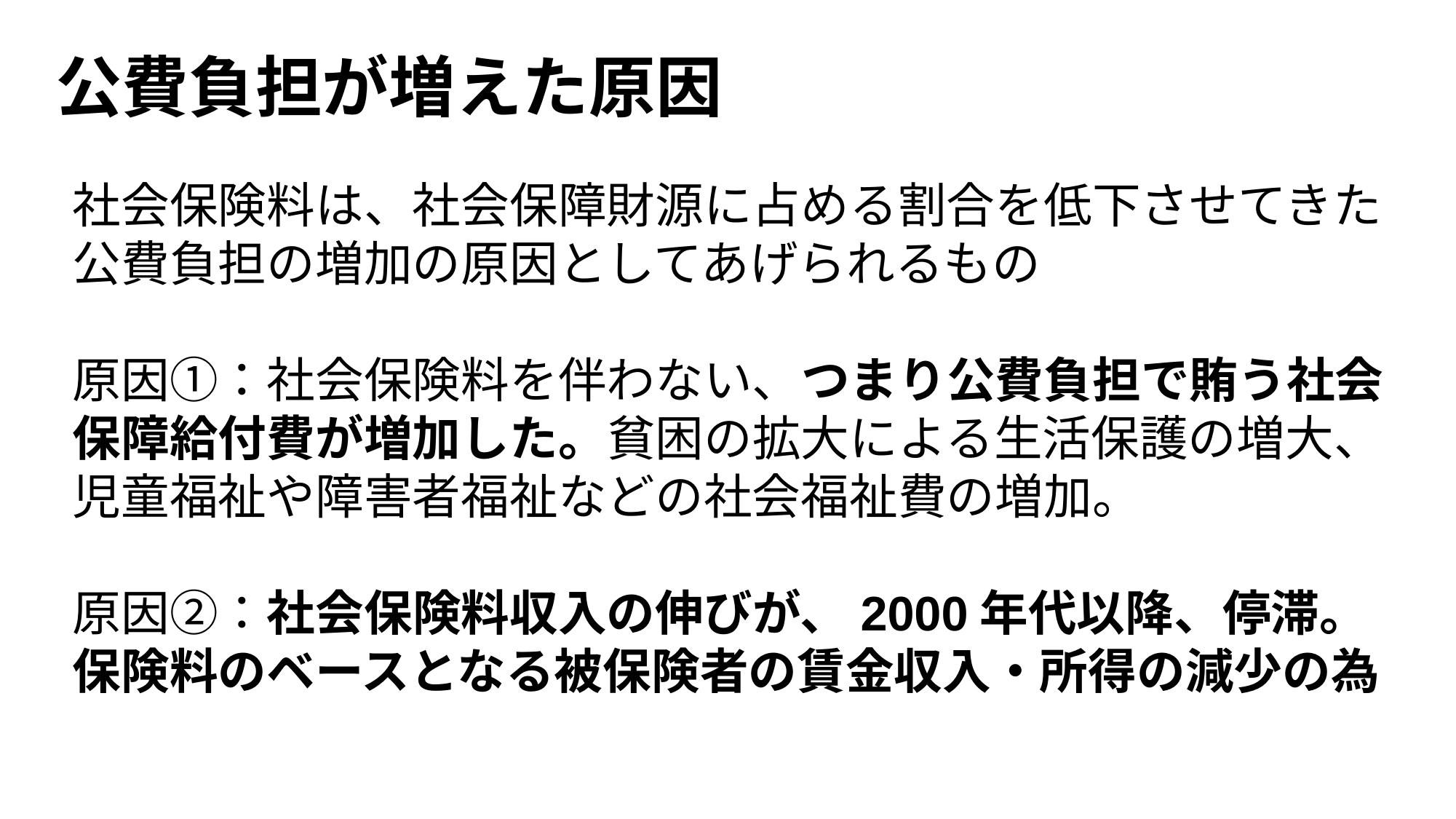

# 公費負担が増えた原因
社会保険料は、社会保障財源に占める割合を低下させてきた
公費負担の増加の原因としてあげられるもの

原因①：社会保険料を伴わない、つまり公費負担で賄う社会保障給付費が増加した。貧困の拡大による生活保護の増大、児童福祉や障害者福祉などの社会福祉費の増加。

原因②：社会保険料収入の伸びが、2000年代以降、停滞。
保険料のベースとなる被保険者の賃金収入・所得の減少の為